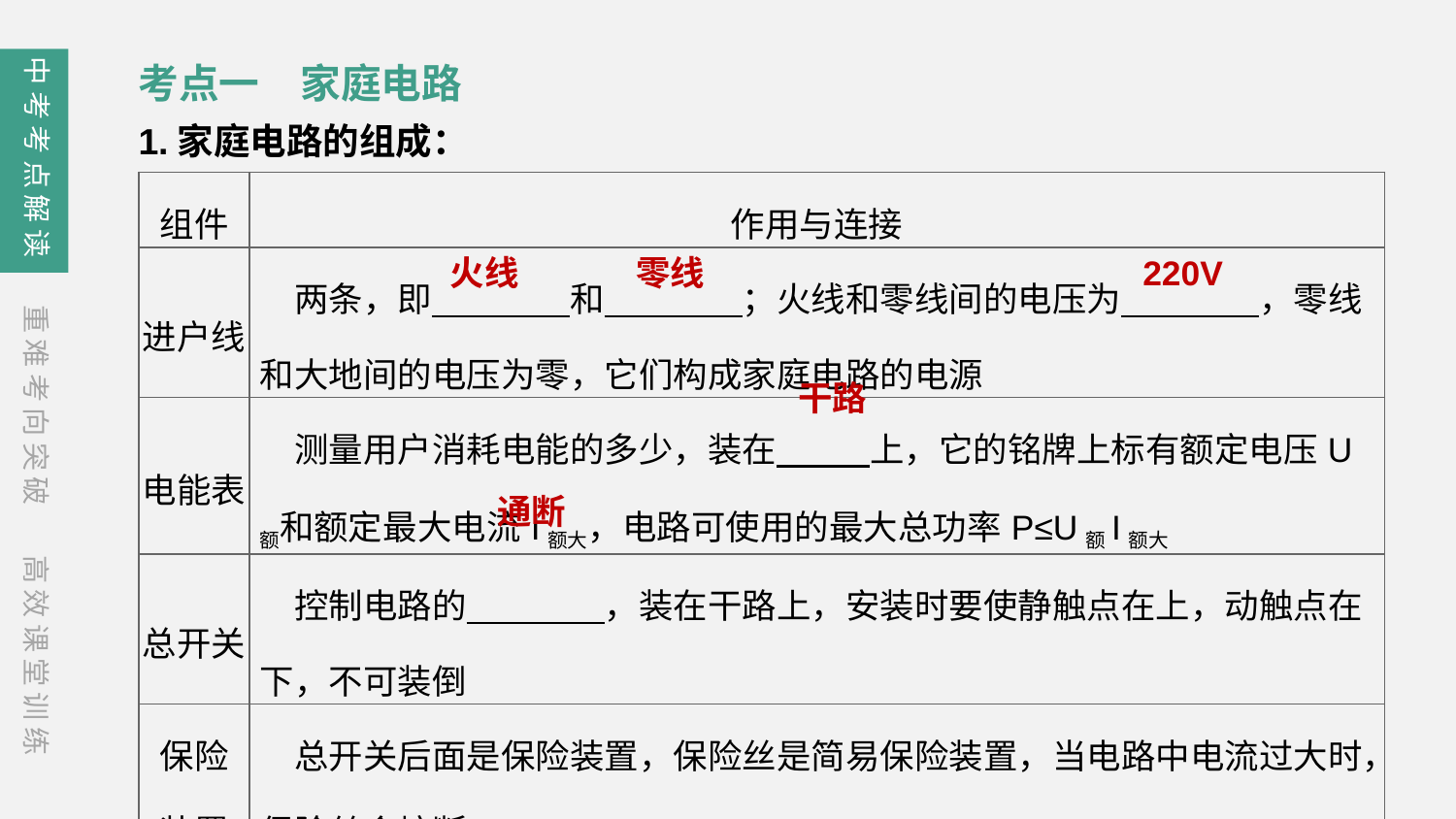

中考考点解读

考点一　家庭电路
1.家庭电路的组成：
| 组件 | 作用与连接 |
| --- | --- |
| 进户线 | 两条，即　　　　和　　　　；火线和零线间的电压为　　　　，零线和大地间的电压为零，它们构成家庭电路的电源 |
| 电能表 | 测量用户消耗电能的多少，装在  上，它的铭牌上标有额定电压U额和额定最大电流I额大，电路可使用的最大总功率P≤U额I额大 |
| 总开关 | 控制电路的　　　　，装在干路上，安装时要使静触点在上，动触点在 下，不可装倒 |
| 保险 装置 | 总开关后面是保险装置，保险丝是简易保险装置，当电路中电流过大时，保险丝会熔断 |
零线
火线
220V
重难考向突破
干路
通断
高效课堂训练